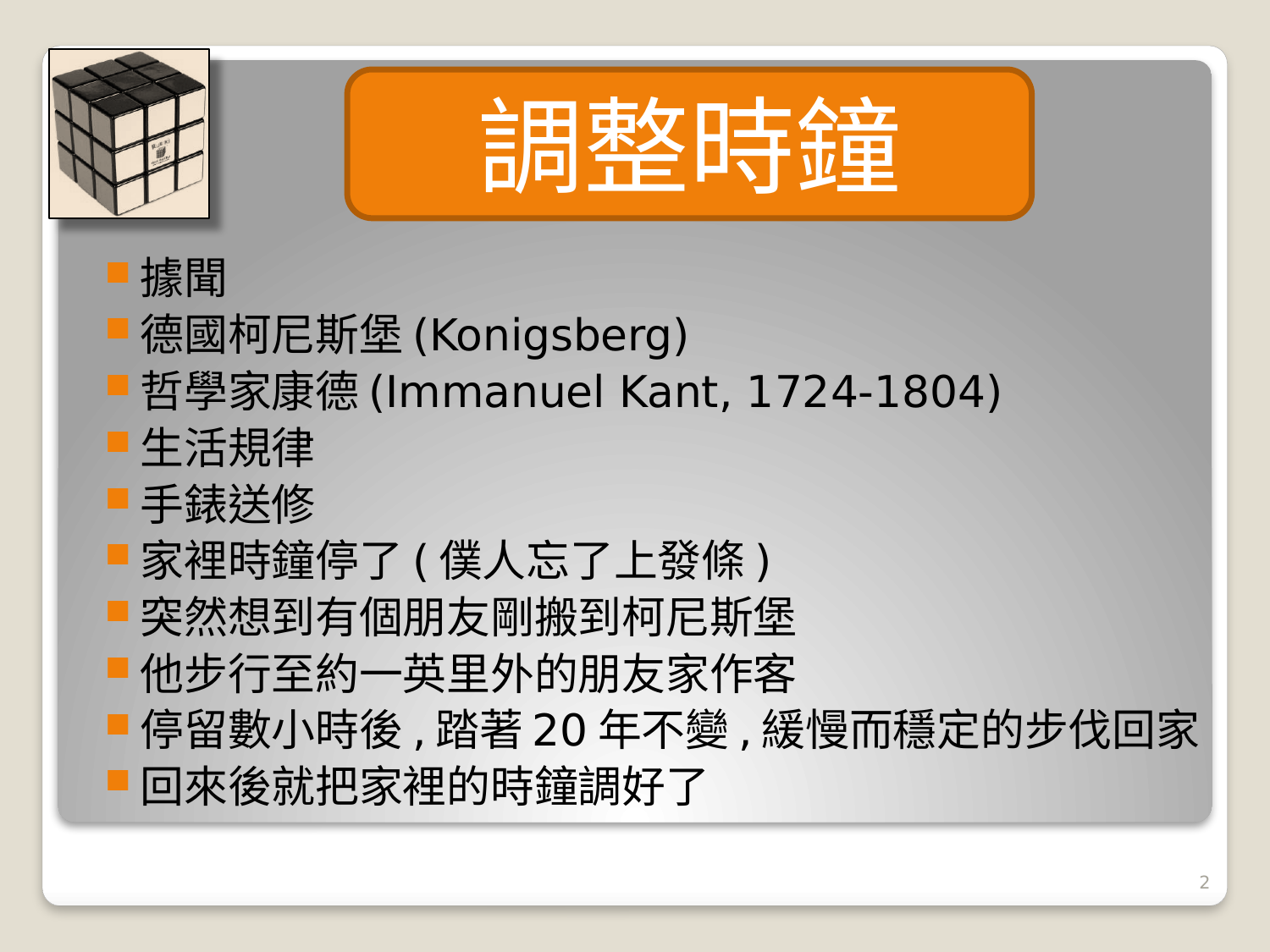

#
調整時鐘
據聞
德國柯尼斯堡(Konigsberg)
哲學家康德(Immanuel Kant, 1724-1804)
生活規律
手錶送修
家裡時鐘停了(僕人忘了上發條)
突然想到有個朋友剛搬到柯尼斯堡
他步行至約一英里外的朋友家作客
停留數小時後,踏著20年不變,緩慢而穩定的步伐回家
回來後就把家裡的時鐘調好了
2